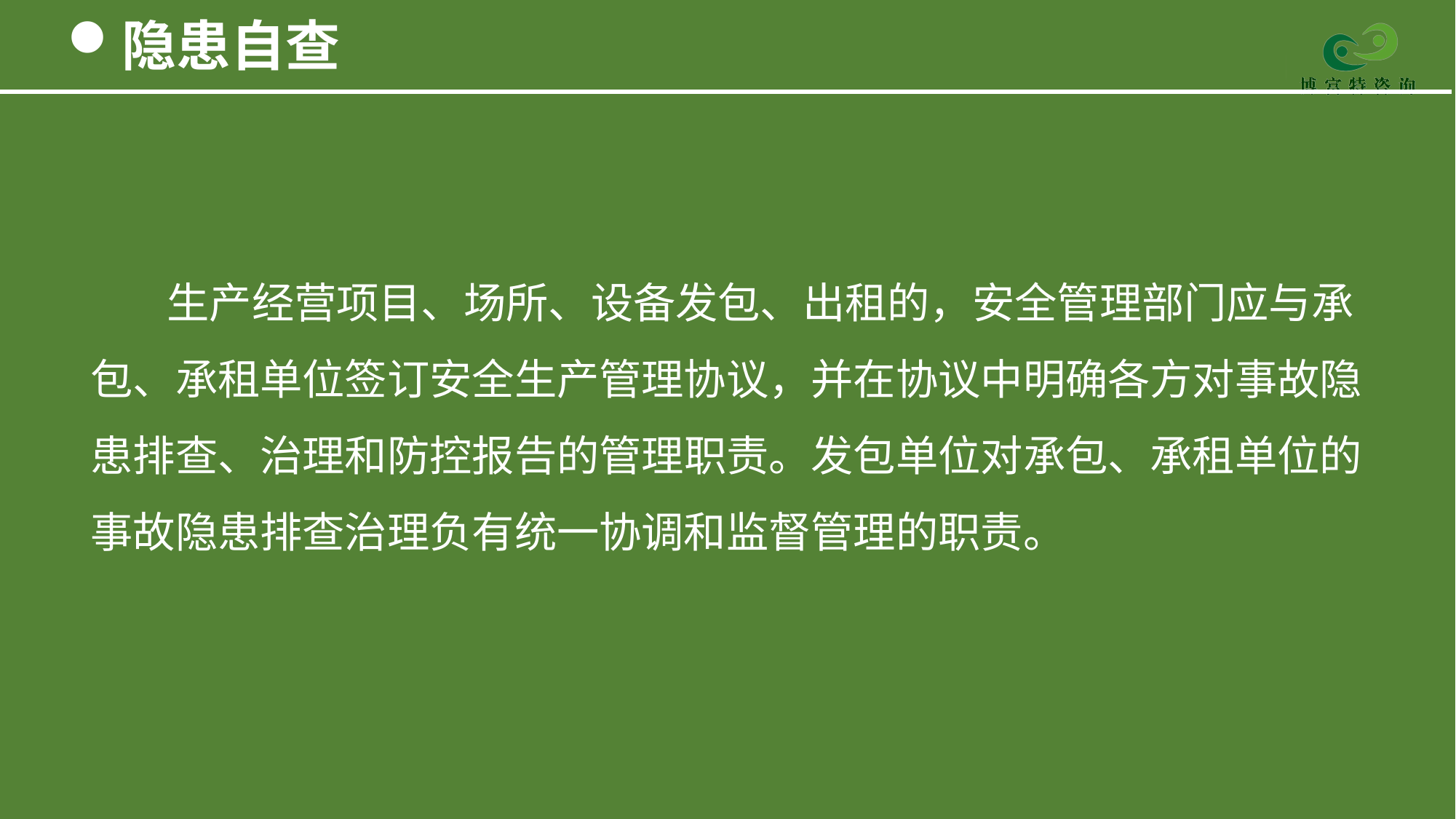

隐患自查
       生产经营项目、场所、设备发包、出租的，安全管理部门应与承包、承租单位签订安全生产管理协议，并在协议中明确各方对事故隐患排查、治理和防控报告的管理职责。发包单位对承包、承租单位的事故隐患排查治理负有统一协调和监督管理的职责。